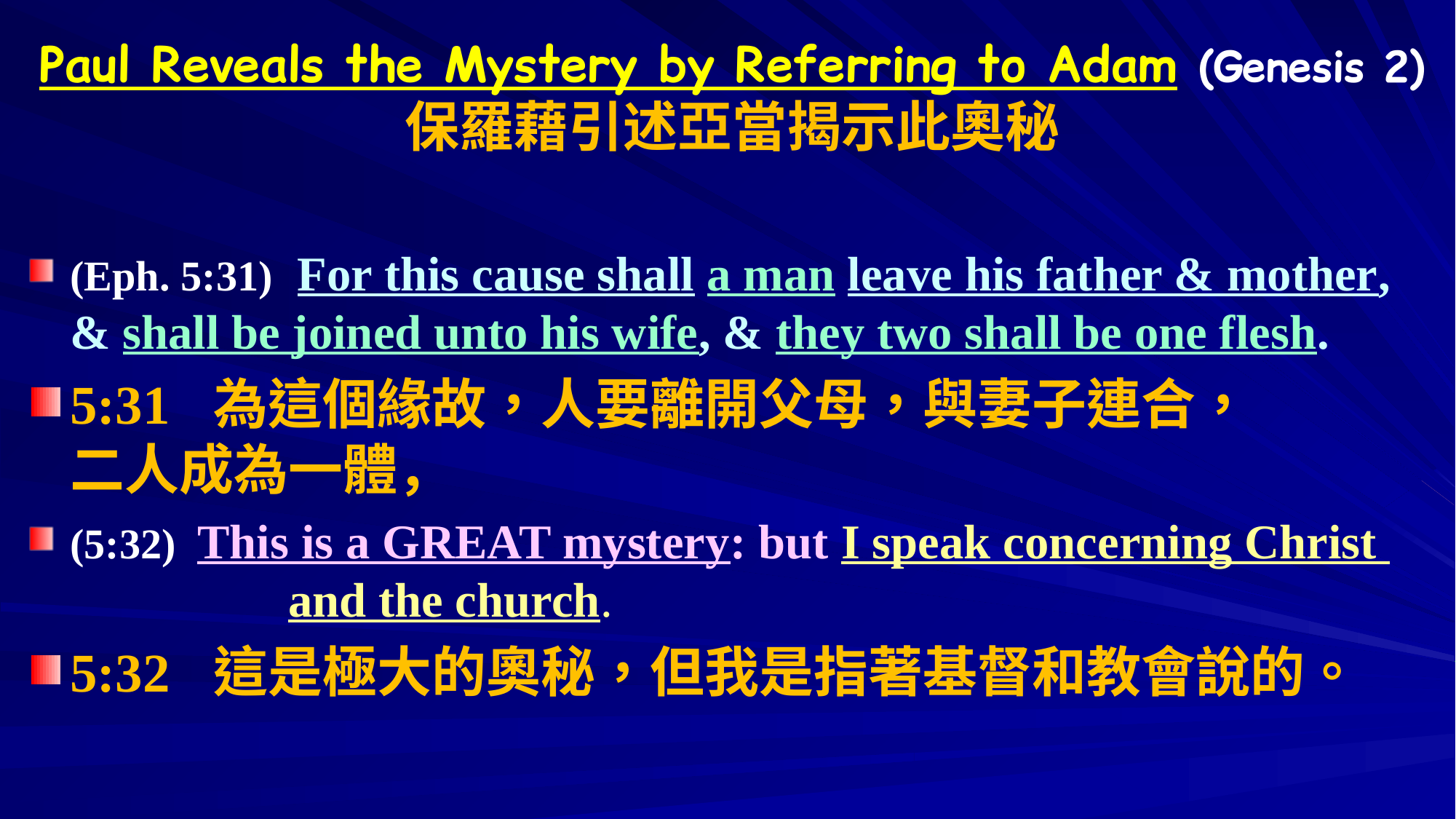

# Paul Reveals the Mystery by Referring to Adam (Genesis 2) 保羅藉引述亞當揭示此奧秘
(Eph. 5:31)  For this cause shall a man leave his father & mother, & shall be joined unto his wife, & they two shall be one flesh.
5:31  為這個緣故，人要離開父母，與妻子連合，		二人成為一體，
(5:32)  This is a GREAT mystery: but I speak concerning Christ 		and the church.
5:32  這是極大的奧秘，但我是指著基督和教會說的。